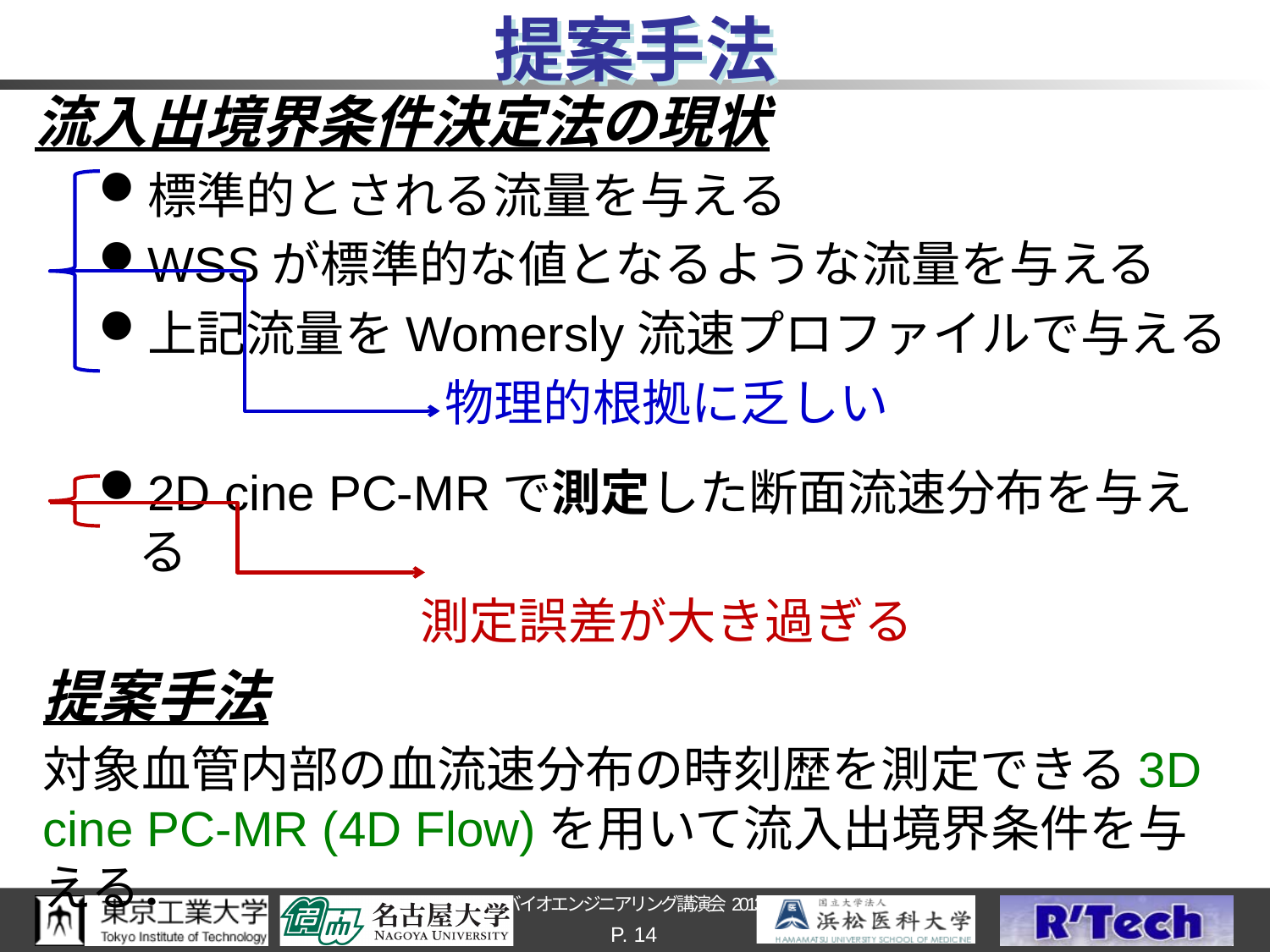

# 提案手法
流入出境界条件決定法の現状
標準的とされる流量を与える
WSSが標準的な値となるような流量を与える
上記流量をWomersly流速プロファイルで与える
物理的根拠に乏しい
2D cine PC-MRで測定した断面流速分布を与える
測定誤差が大き過ぎる
提案手法
対象血管内部の血流速分布の時刻歴を測定できる3D cine PC-MR (4D Flow)を用いて流入出境界条件を与える．

P. 14